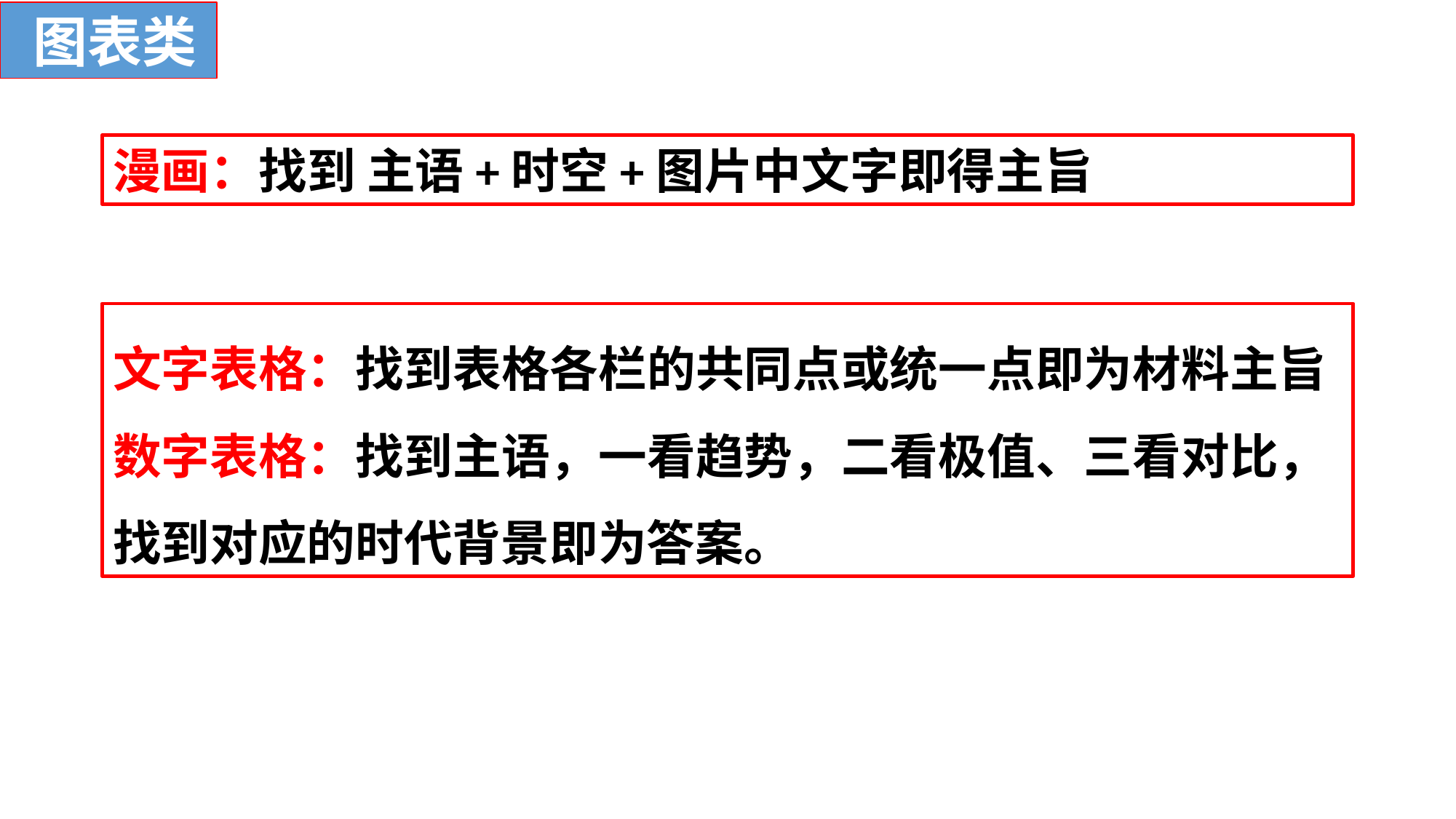

图表类
漫画：找到 主语+时空+图片中文字即得主旨
文字表格：找到表格各栏的共同点或统一点即为材料主旨
数字表格：找到主语，一看趋势，二看极值、三看对比，找到对应的时代背景即为答案。